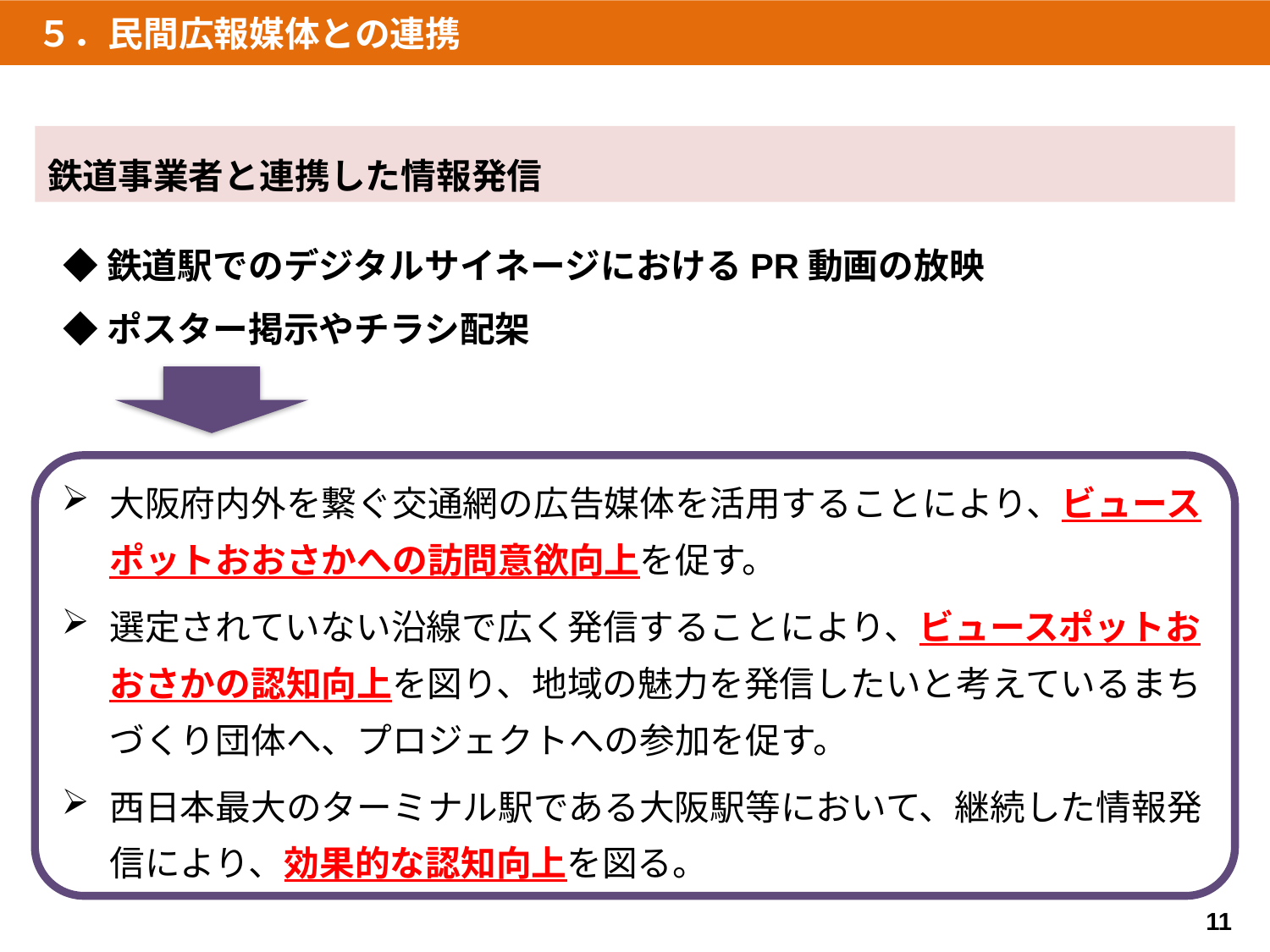

５．民間広報媒体との連携
鉄道事業者と連携した情報発信
◆鉄道駅でのデジタルサイネージにおけるPR動画の放映
◆ポスター掲示やチラシ配架

大阪府内外を繋ぐ交通網の広告媒体を活用することにより、ビュースポットおおさかへの訪問意欲向上を促す。
選定されていない沿線で広く発信することにより、ビュースポットおおさかの認知向上を図り、地域の魅力を発信したいと考えているまちづくり団体へ、プロジェクトへの参加を促す。
西日本最大のターミナル駅である大阪駅等において、継続した情報発信により、効果的な認知向上を図る。
11